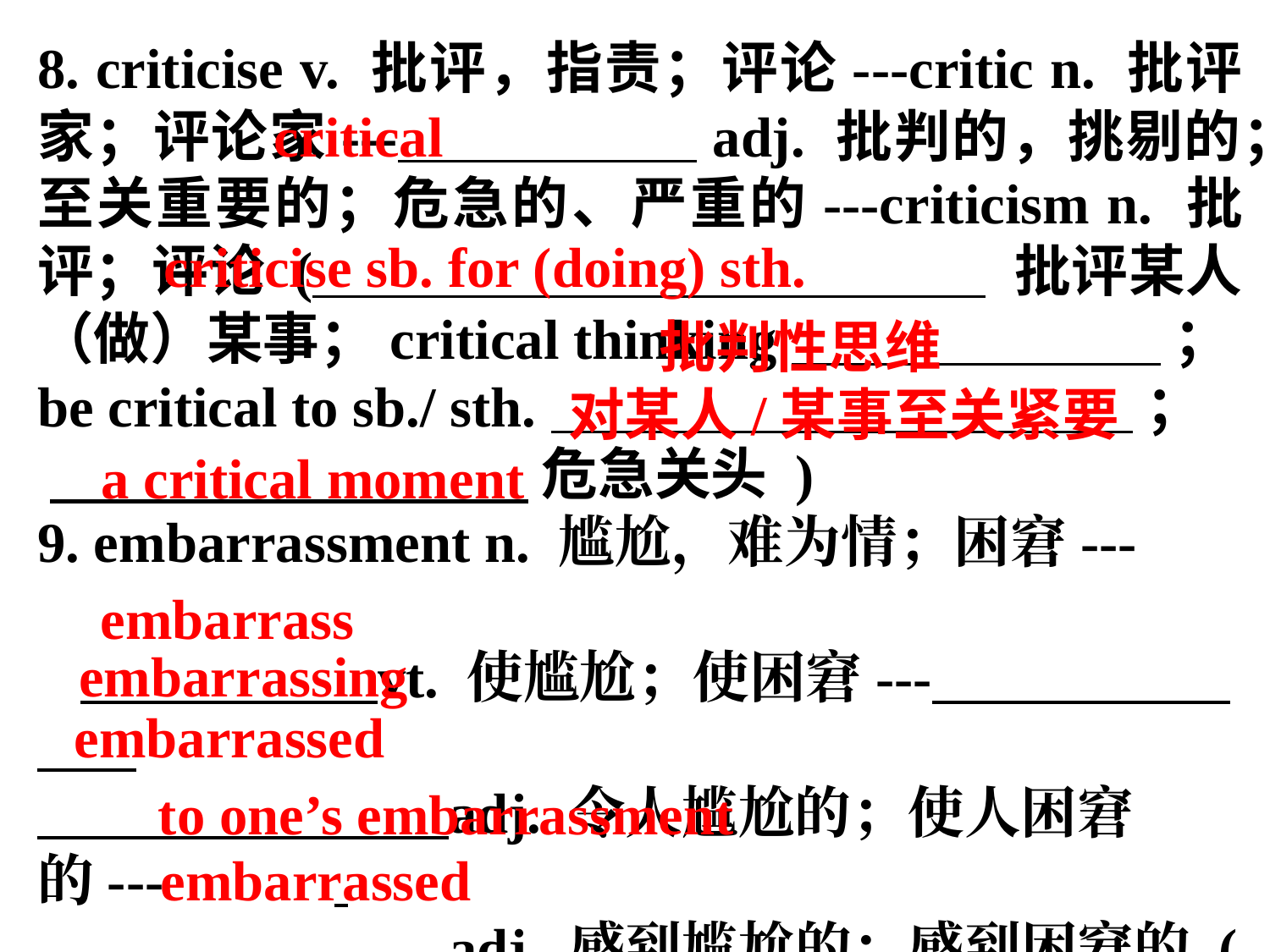

8. criticise v. 批评，指责；评论---critic n. 批评家；评论家---                    adj. 批判的，挑剔的；
至关重要的；危急的、严重的---criticism n. 批评；评论 (                                              批评某人（做）某事；critical thinking                           ；
be critical to sb./ sth.                                          ；
                                      危急关头 )
9. embarrassment n. 尴尬，难为情；困窘---
                        vt. 使尴尬；使困窘---
                             adj. 令人尴尬的；使人困窘的---
                             adj. 感到尴尬的；感到困窘的 (                                                  令某人尴尬的是；an                           smile 尴尬的微笑)
critical
criticise sb. for (doing) sth.
批判性思维
对某人/某事至关紧要
a critical moment
embarrass
embarrassing
embarrassed
to one’s embarrassment
embarrassed